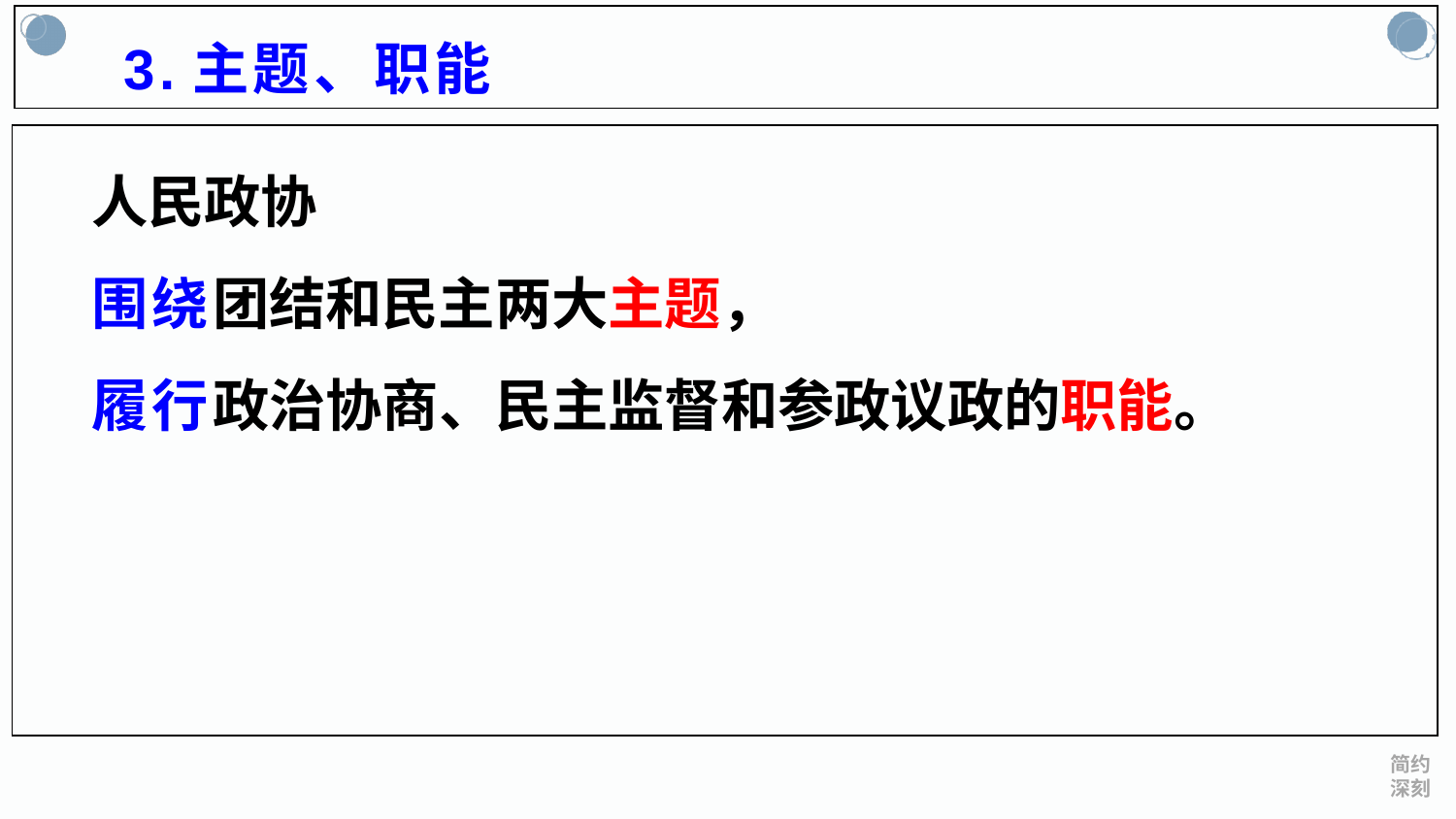

3.主题、职能
    人民政协
    围绕团结和民主两大主题，
    履行政治协商、民主监督和参政议政的职能。